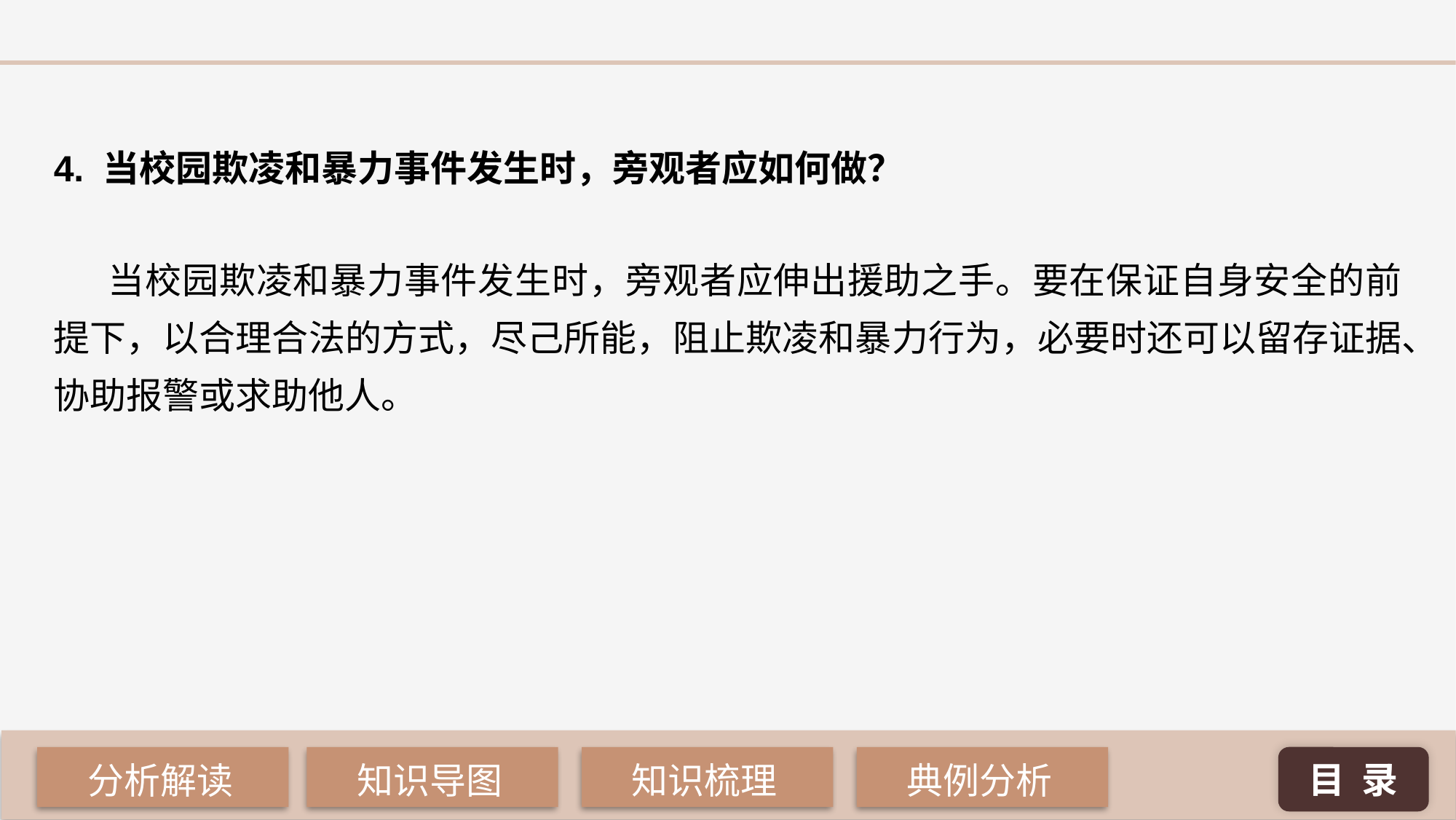

4. 当校园欺凌和暴力事件发生时，旁观者应如何做？
当校园欺凌和暴力事件发生时，旁观者应伸出援助之手。要在保证自身安全的前提下，以合理合法的方式，尽己所能，阻止欺凌和暴力行为，必要时还可以留存证据、协助报警或求助他人。